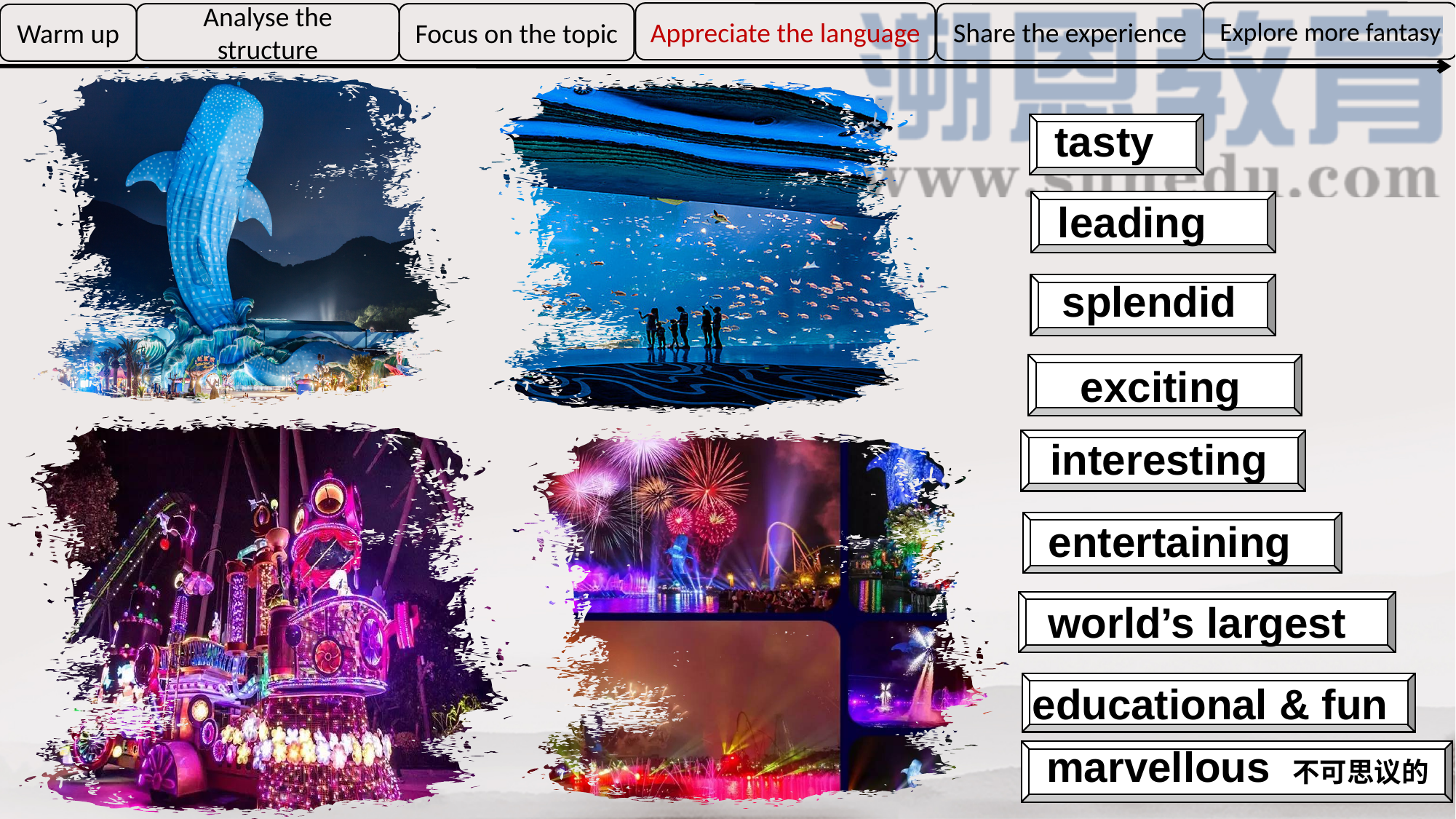

Explore more fantasy
Appreciate the language
Share the experience
Analyse the structure
Focus on the topic
Warm up

tasty

leading

splendid

exciting

interesting

entertaining

world’s largest

educational & fun

marvellous 不可思议的